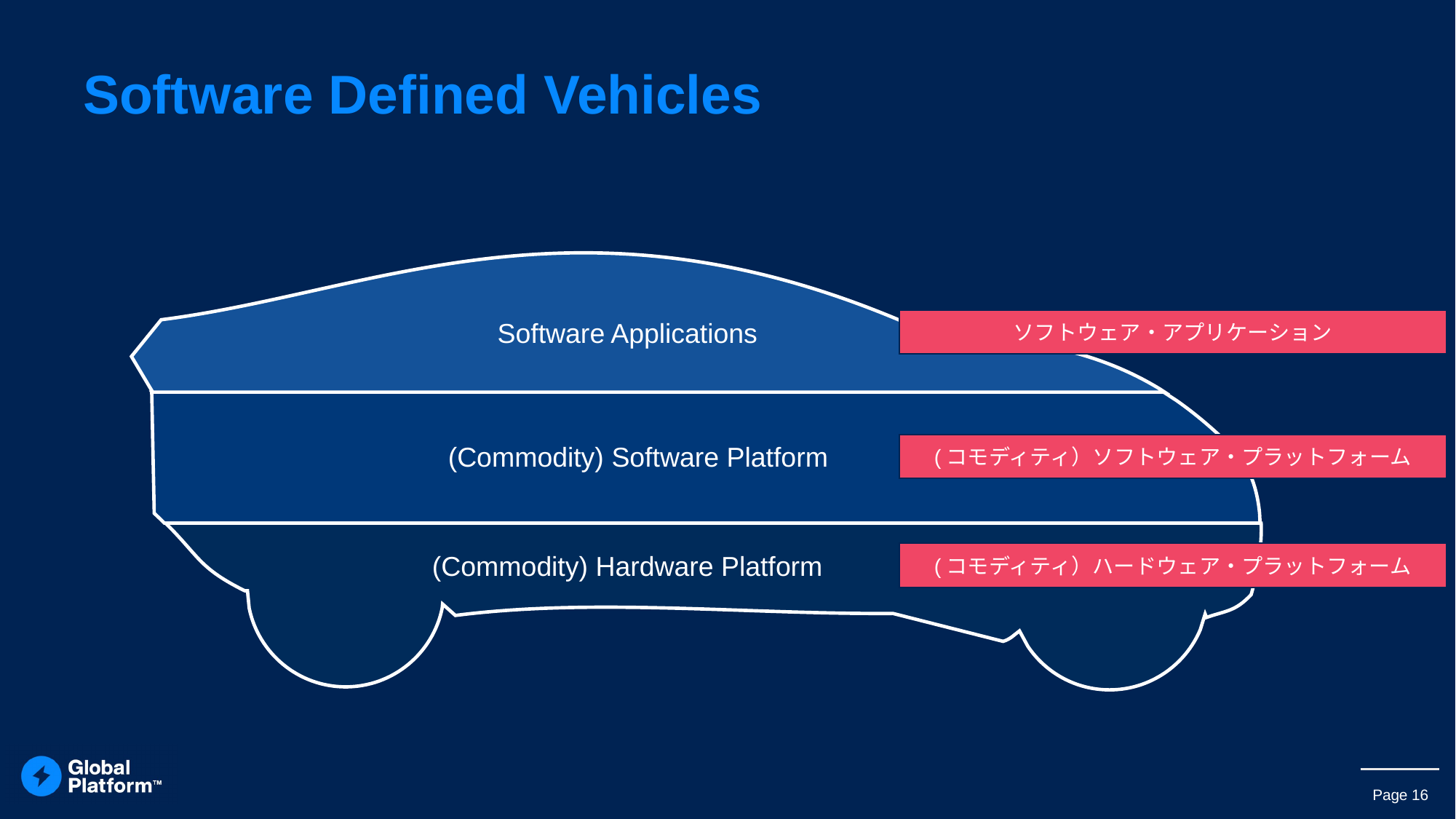

# Software Defined Vehicles

ソフトウェア・アプリケーション
Software Applications

(Commodity) Software Platform
(コモディティ）ソフトウェア・プラットフォーム

(Commodity) Hardware Platform
(コモディティ）ハードウェア・プラットフォーム
16